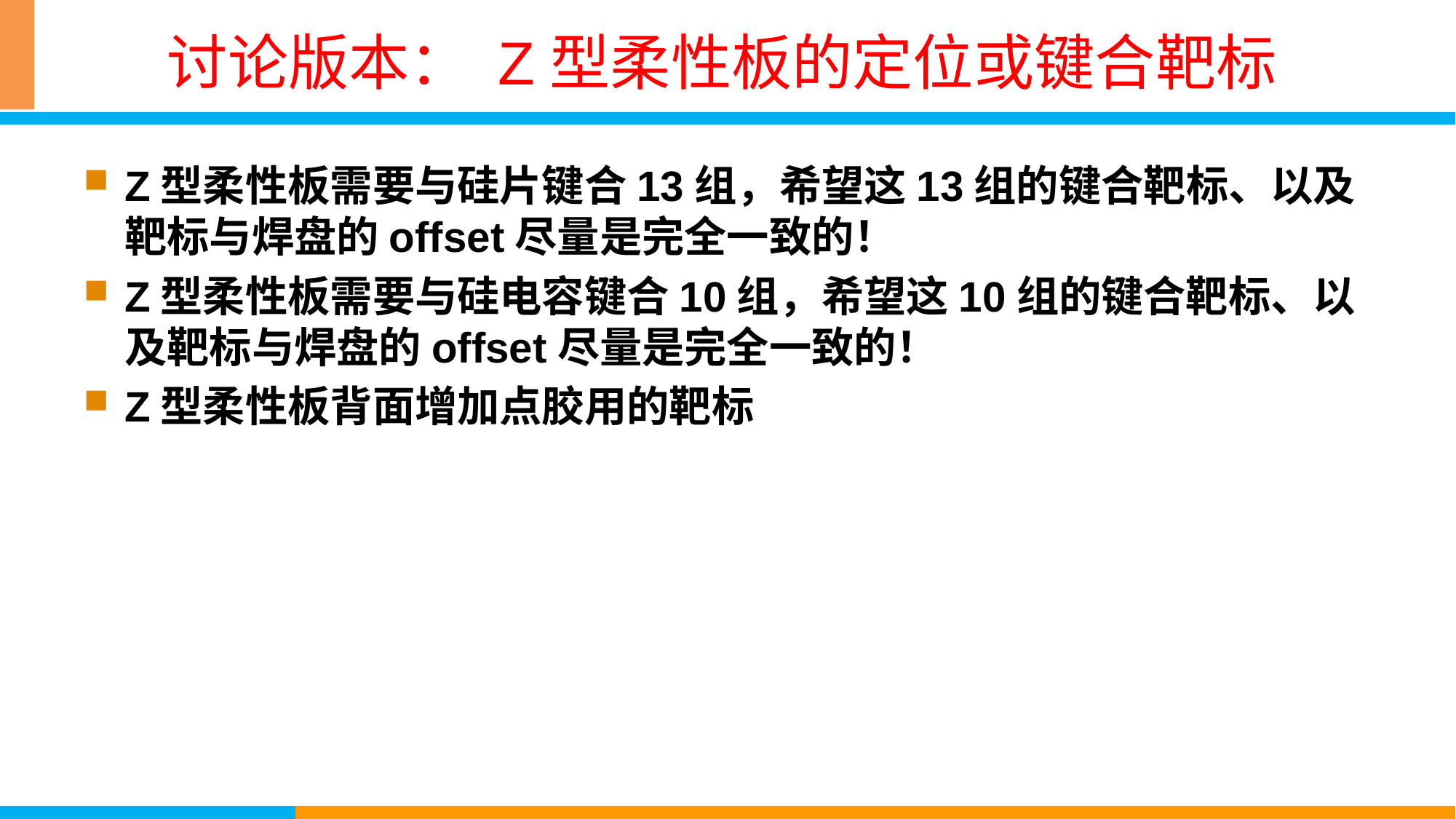

# 讨论版本： Z型柔性板的定位或键合靶标
Z型柔性板需要与硅片键合13组，希望这13组的键合靶标、以及靶标与焊盘的offset尽量是完全一致的！
Z型柔性板需要与硅电容键合10组，希望这10组的键合靶标、以及靶标与焊盘的offset尽量是完全一致的！
Z型柔性板背面增加点胶用的靶标